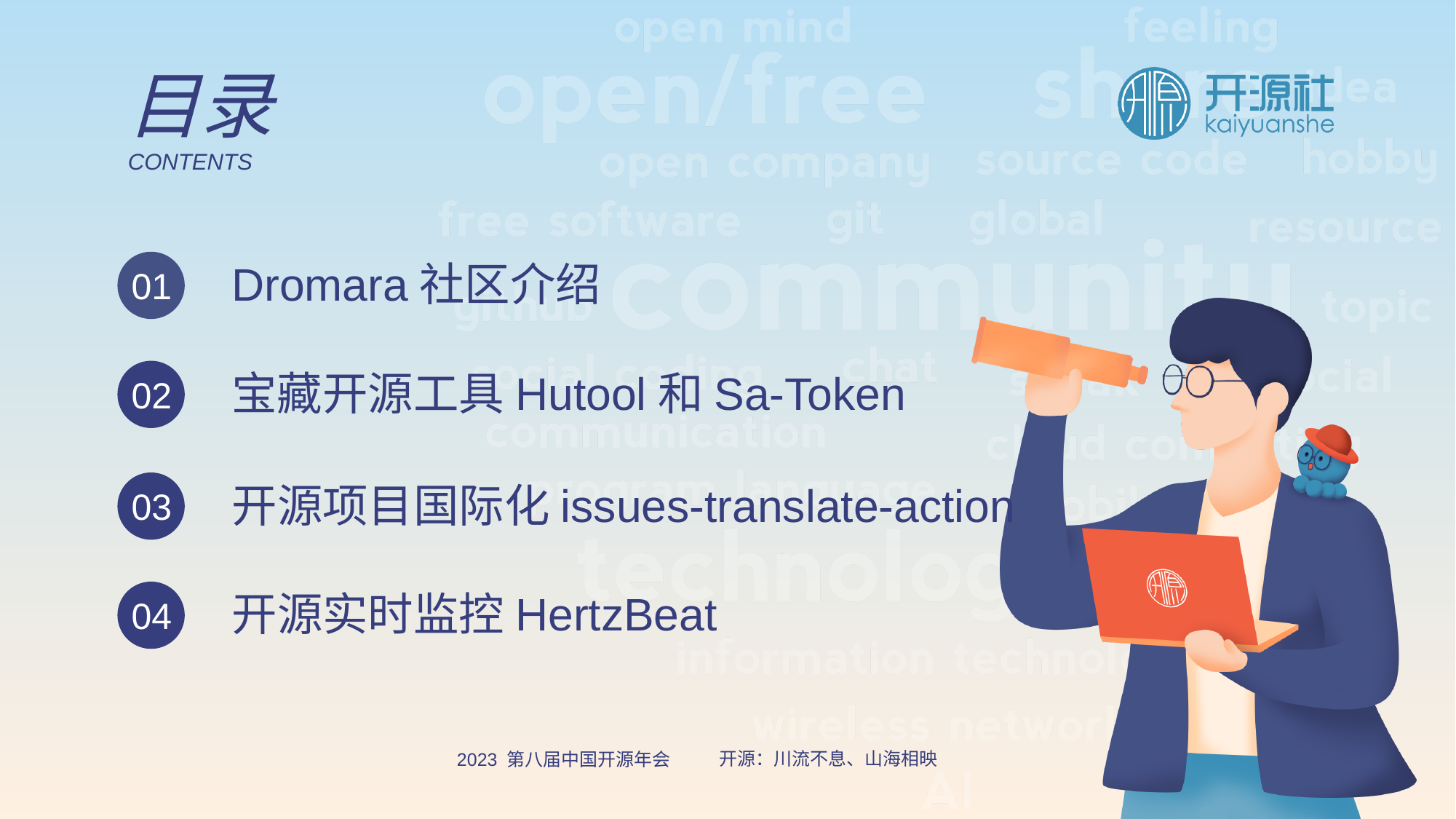

目录
CONTENTS

Dromara社区介绍
01

宝藏开源工具Hutool和Sa-Token
02

开源项目国际化issues-translate-action
03

开源实时监控HertzBeat
04